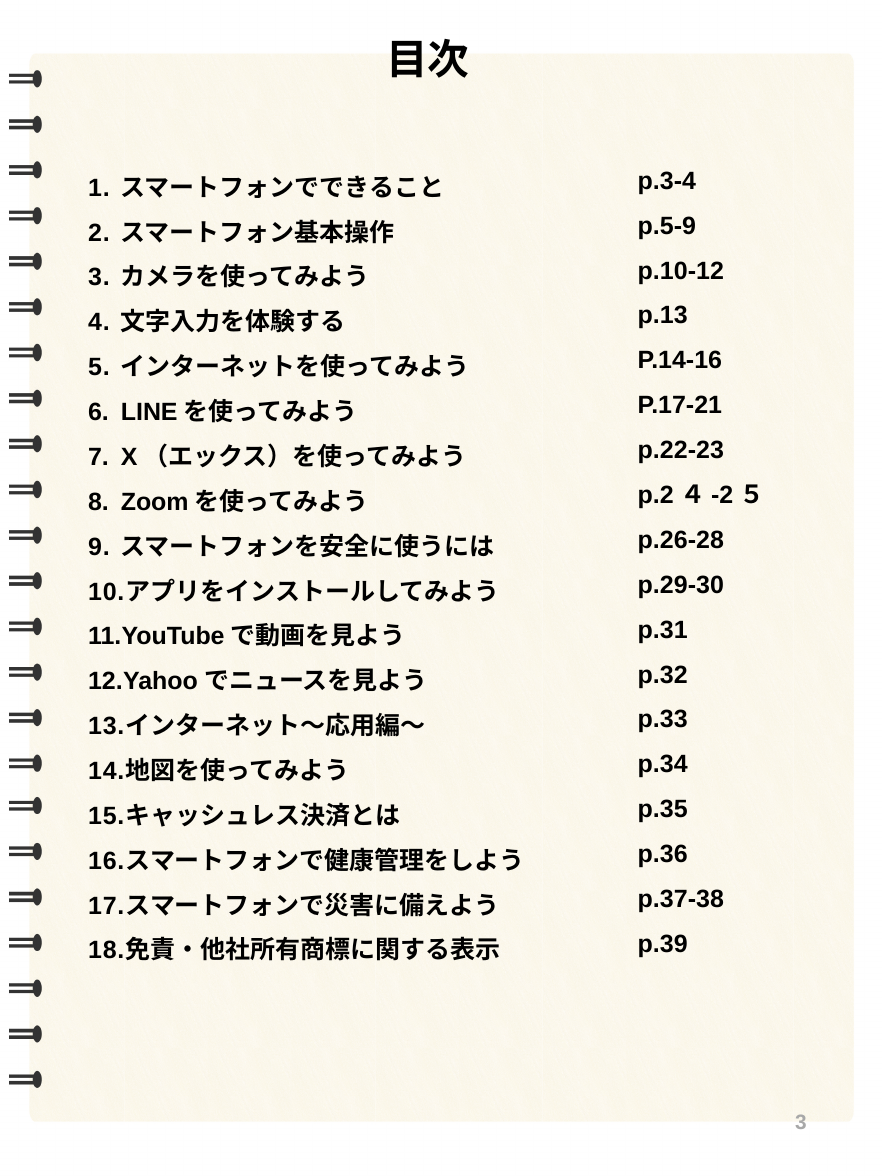

目次
p.3-4
p.5-9
p.10-12
p.13
P.14-16
P.17-21
p.22-23
p.2４-2５
p.26-28
p.29-30
p.31
p.32
p.33
p.34
p.35
p.36
p.37-38
p.39
スマートフォンでできること
スマートフォン基本操作
カメラを使ってみよう
文字入力を体験する
インターネットを使ってみよう
LINEを使ってみよう
X（エックス）を使ってみよう
Zoomを使ってみよう
スマートフォンを安全に使うには
アプリをインストールしてみよう
YouTubeで動画を見よう
Yahooでニュースを見よう
インターネット～応用編～
地図を使ってみよう
キャッシュレス決済とは
スマートフォンで健康管理をしよう
スマートフォンで災害に備えよう
免責・他社所有商標に関する表示

3